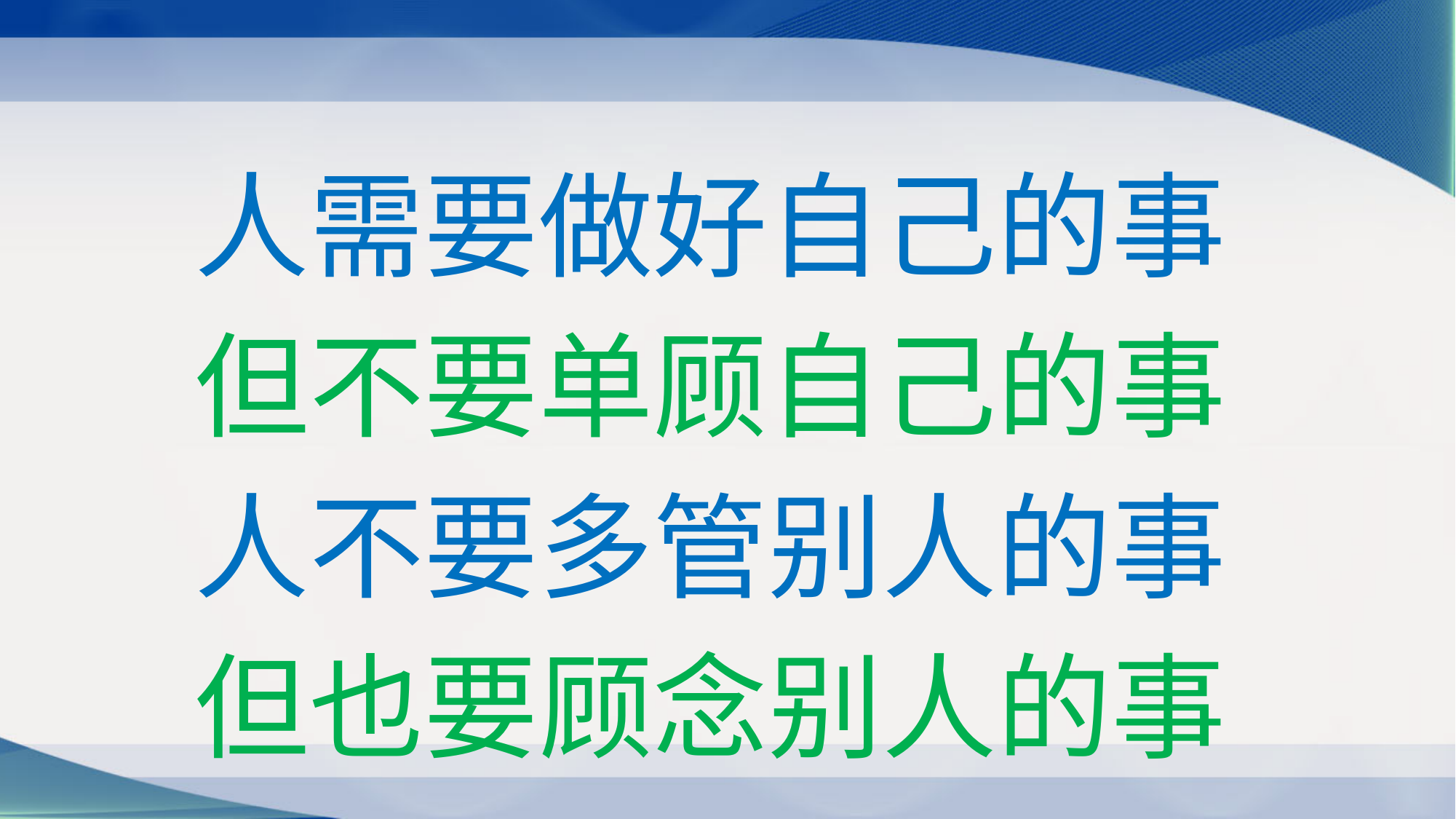

人需要做好自己的事
但不要单顾自己的事
人不要多管别人的事
但也要顾念别人的事